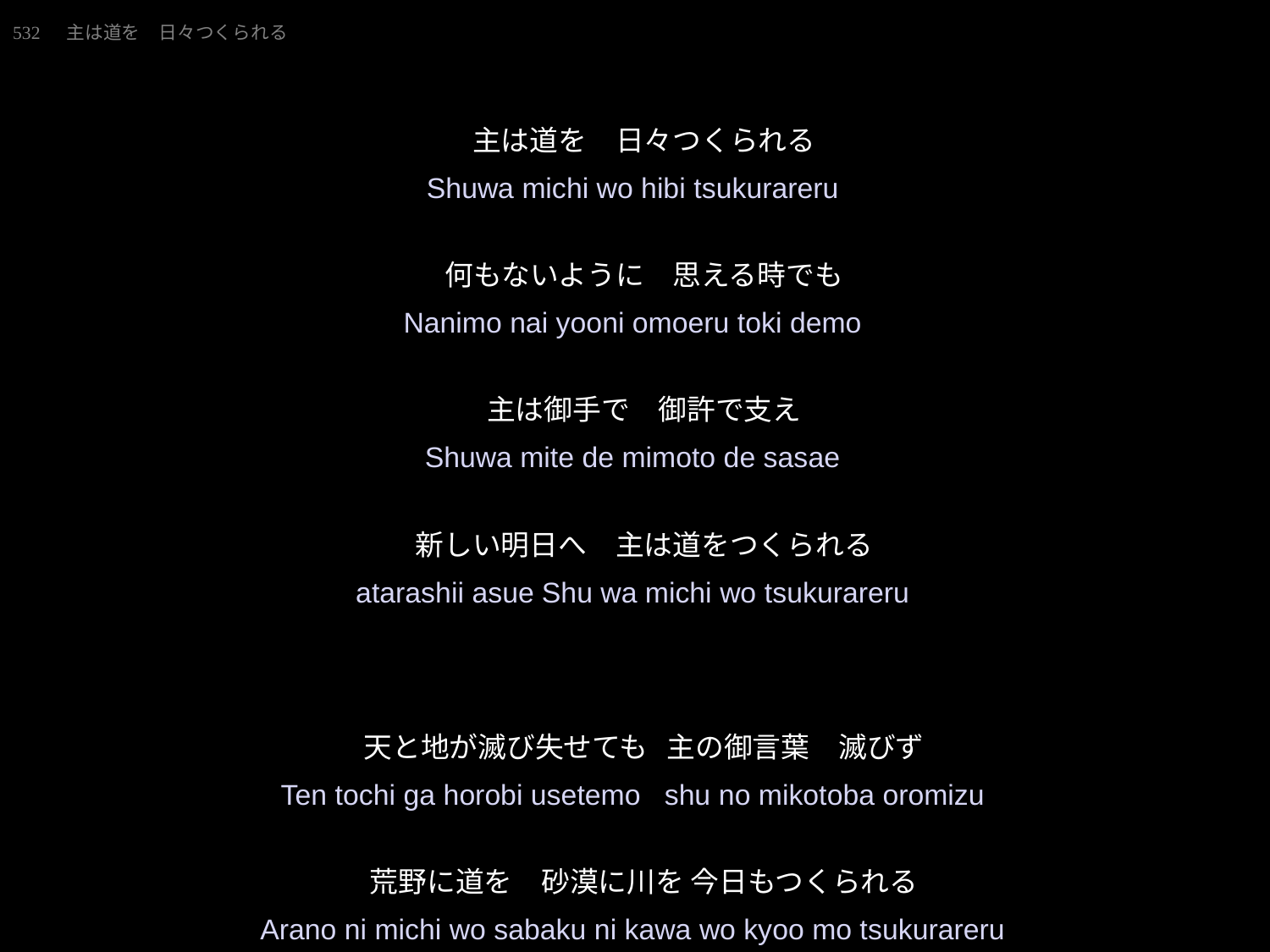

532　主は道を　日々つくられる
20201220.ppt
しゅはみちをひびつくられる
主は道を　日々つくられる

何もないように　思える時でも

主は御手で　御許で支え

新しい明日へ　主は道をつくられる

天と地が滅び失せても   主の御言葉　滅びず

荒野に道を　砂漠に川を 今日もつくられる

Shuwa michi wo hibi tsukurareru

Nanimo nai yooni omoeru toki demo

Shuwa mite de mimoto de sasae

atarashii asue Shu wa michi wo tsukurareru

Ten tochi ga horobi usetemo   shu no mikotoba oromizu

Arano ni michi wo sabaku ni kawa wo kyoo mo tsukurareru